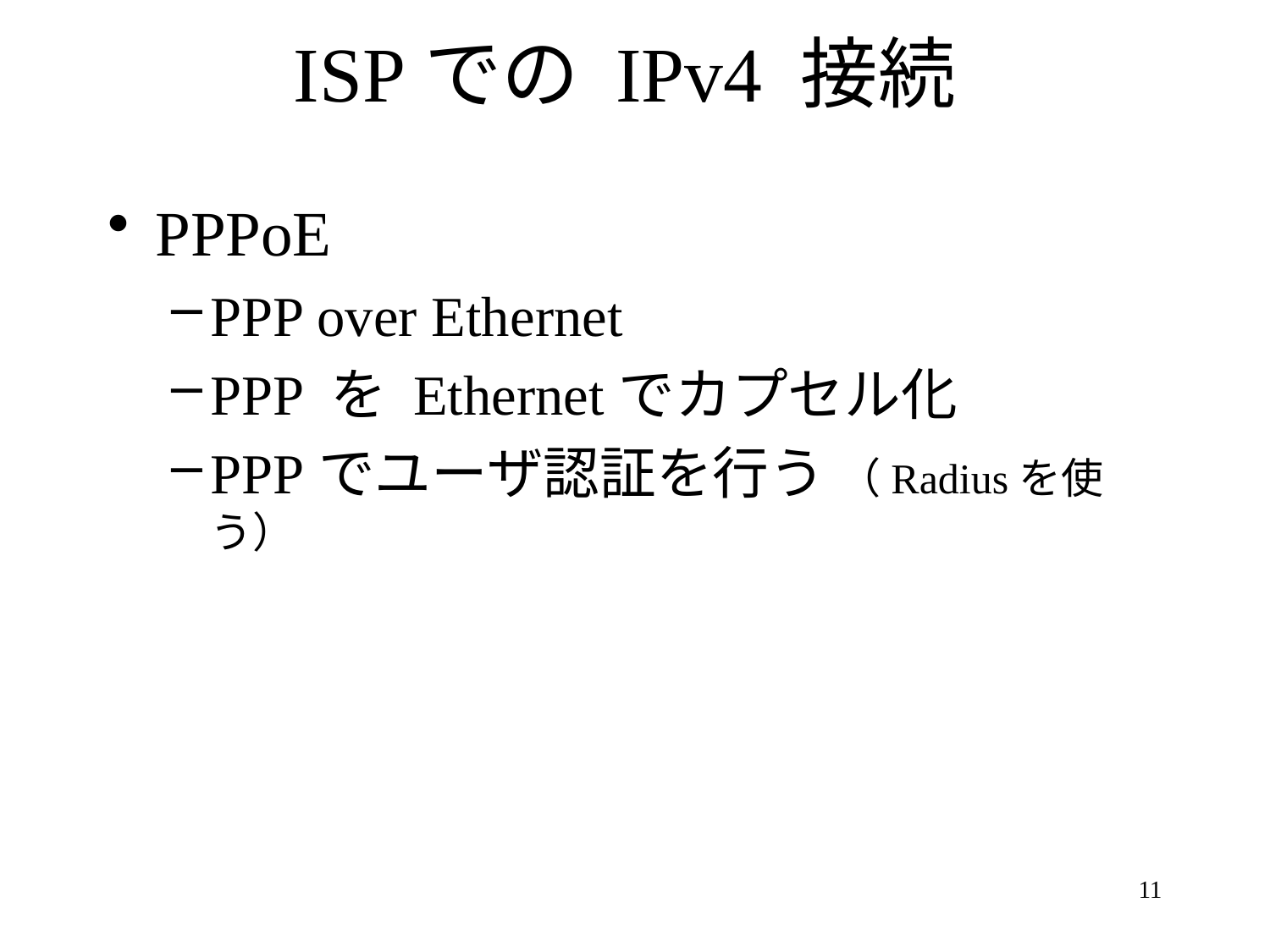

# ISPでの IPv4 接続
PPPoE
PPP over Ethernet
PPP を Ethernetでカプセル化
PPPでユーザ認証を行う （Radiusを使う）
11